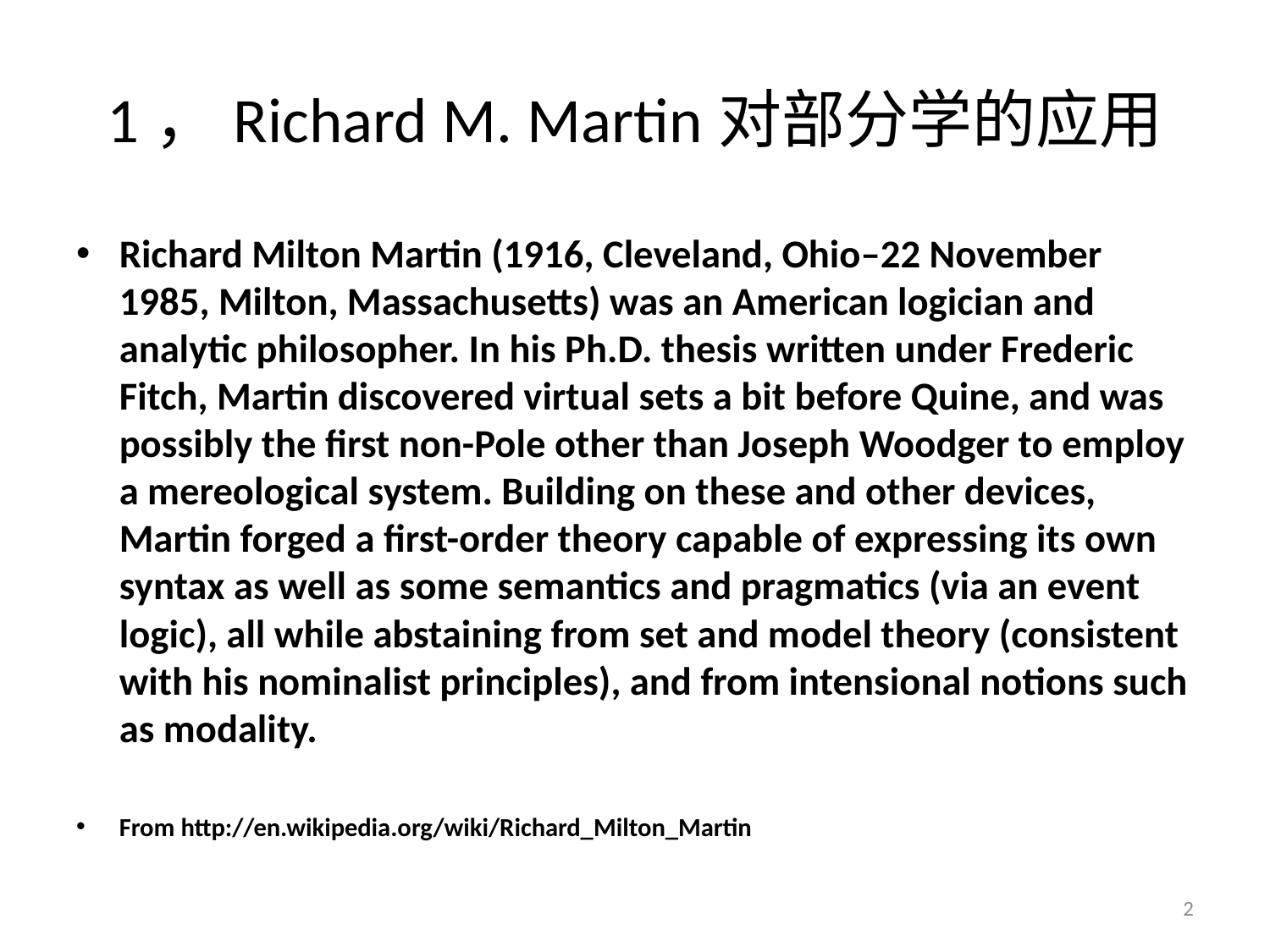

# 1，Richard M. Martin对部分学的应用
Richard Milton Martin (1916, Cleveland, Ohio–22 November 1985, Milton, Massachusetts) was an American logician and analytic philosopher. In his Ph.D. thesis written under Frederic Fitch, Martin discovered virtual sets a bit before Quine, and was possibly the first non-Pole other than Joseph Woodger to employ a mereological system. Building on these and other devices, Martin forged a first-order theory capable of expressing its own syntax as well as some semantics and pragmatics (via an event logic), all while abstaining from set and model theory (consistent with his nominalist principles), and from intensional notions such as modality.

From http://en.wikipedia.org/wiki/Richard_Milton_Martin

2